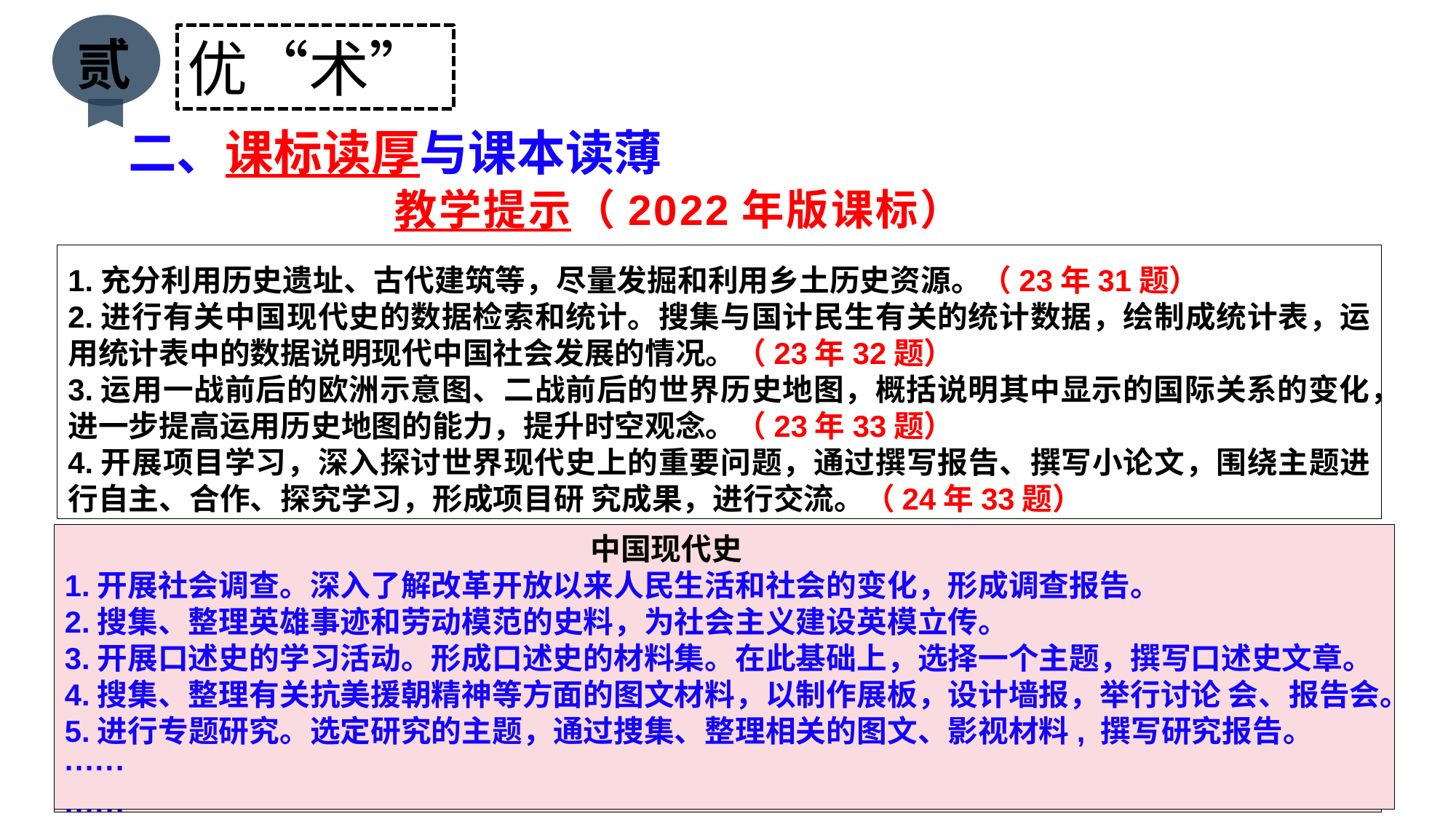

贰
优“术”
二、课标读厚与课本读薄
教学提示（2022年版课标）

1.充分利用历史遗址、古代建筑等，尽量发掘和利用乡土历史资源。（23年31题）
2.进行有关中国现代史的数据检索和统计。搜集与国计民生有关的统计数据，绘制成统计表，运用统计表中的数据说明现代中国社会发展的情况。（23年32题）
3.运用一战前后的欧洲示意图、二战前后的世界历史地图，概括说明其中显示的国际关系的变化，进一步提高运用历史地图的能力，提升时空观念。（23年33题）
4.开展项目学习，深入探讨世界现代史上的重要问题，通过撰写报告、撰写小论文，围绕主题进行自主、合作、探究学习，形成项目研 究成果，进行交流。（24年33题）

                                                                           中国现代史
1.开展社会调查。深入了解改革开放以来人民生活和社会的变化，形成调查报告。
2.搜集、整理英雄事迹和劳动模范的史料，为社会主义建设英模立传。
3.开展口述史的学习活动。形成口述史的材料集。在此基础上，选择一个主题，撰写口述史文章。
4.搜集、整理有关抗美援朝精神等方面的图文材料，以制作展板，设计墙报，举行讨论 会、报告会。
5.进行专题研究。选定研究的主题，通过捜集、整理相关的图文、影视材料, 撰写研究报告。
······
                                                                           中国古代史
1.编写简要的历史大事年表。
2.从历史地图中辨识、获取重要的历史地理信息
3.将历史图片进行分类，配上文字说明。
4.编写历史剧的脚本
5.开展“中国传统节日溯源”的专题活动
6.围绕中国古代历史上重大的、综合性的问题进行探究并展开讨论。
······